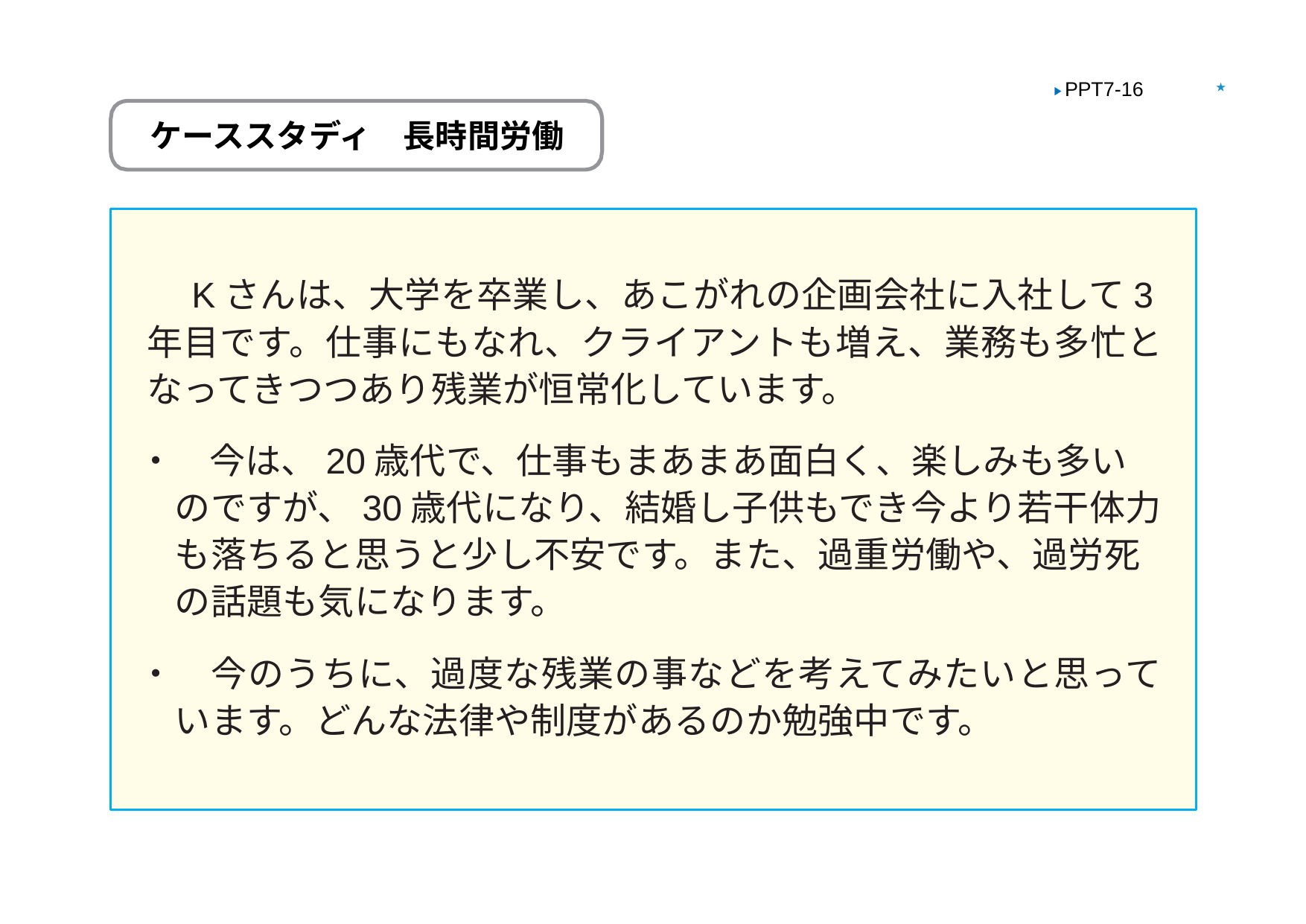

★
▶ PPT7-16

ケーススタディ　長時間労働

　Kさんは、大学を卒業し、あこがれの企画会社に入社して3年目です。仕事にもなれ、クライアントも増え、業務も多忙となってきつつあり残業が恒常化しています。
・　今は、20歳代で、仕事もまあまあ面白く、楽しみも多いのですが、30歳代になり、結婚し子供もでき今より若干体力も落ちると思うと少し不安です。また、過重労働や、過労死の話題も気になります。
・　今のうちに、過度な残業の事などを考えてみたいと思っています。どんな法律や制度があるのか勉強中です。